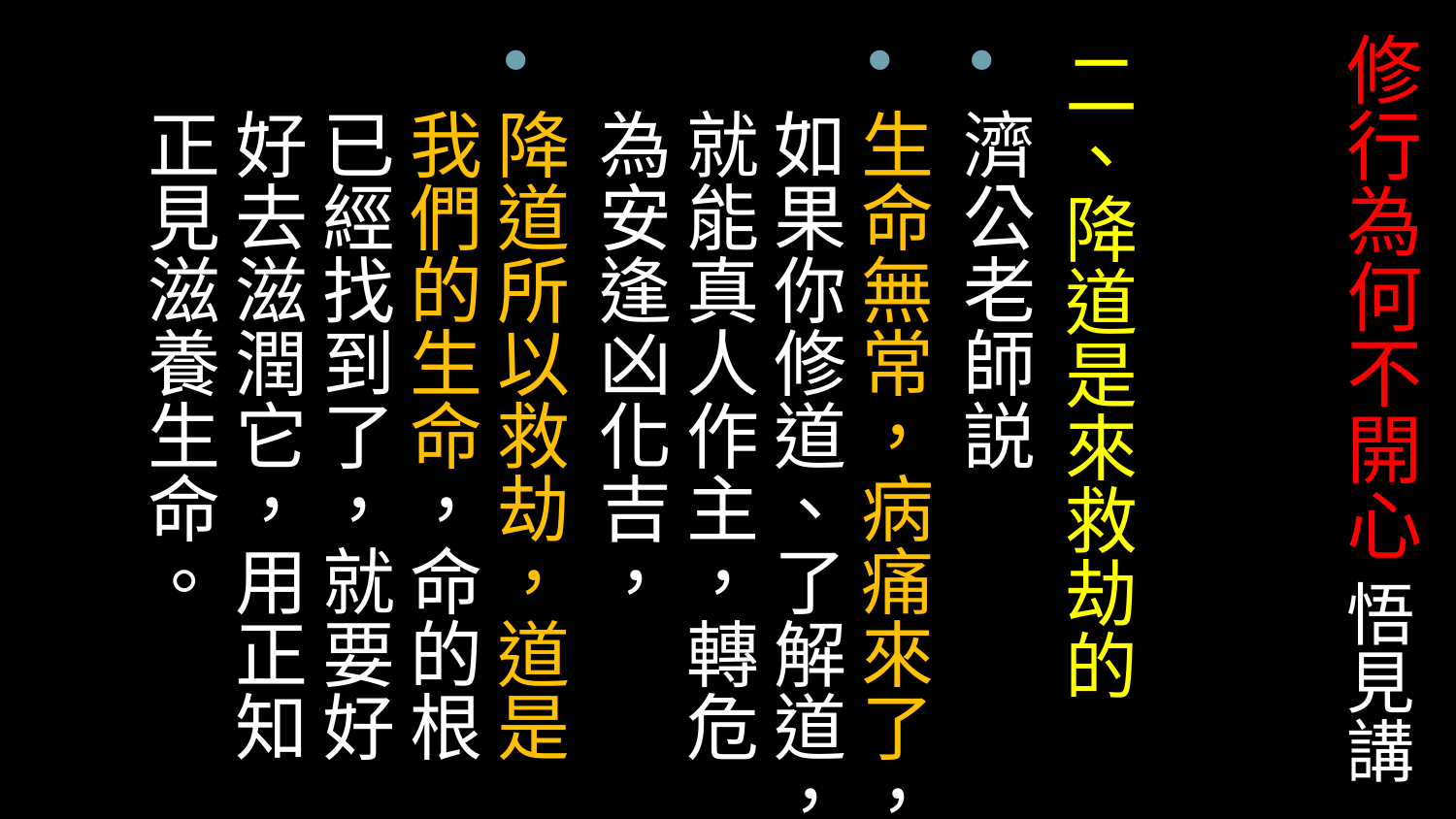

# 修行為何不開心 悟見講
二、降道是來救劫的
濟公老師説
生命無常，病痛來了，如果你修道、了解道，就能真人作主，轉危為安逢凶化吉，
降道所以救劫，道是我們的生命，命的根已經找到了，就要好好去滋潤它，用正知正見滋養生命。